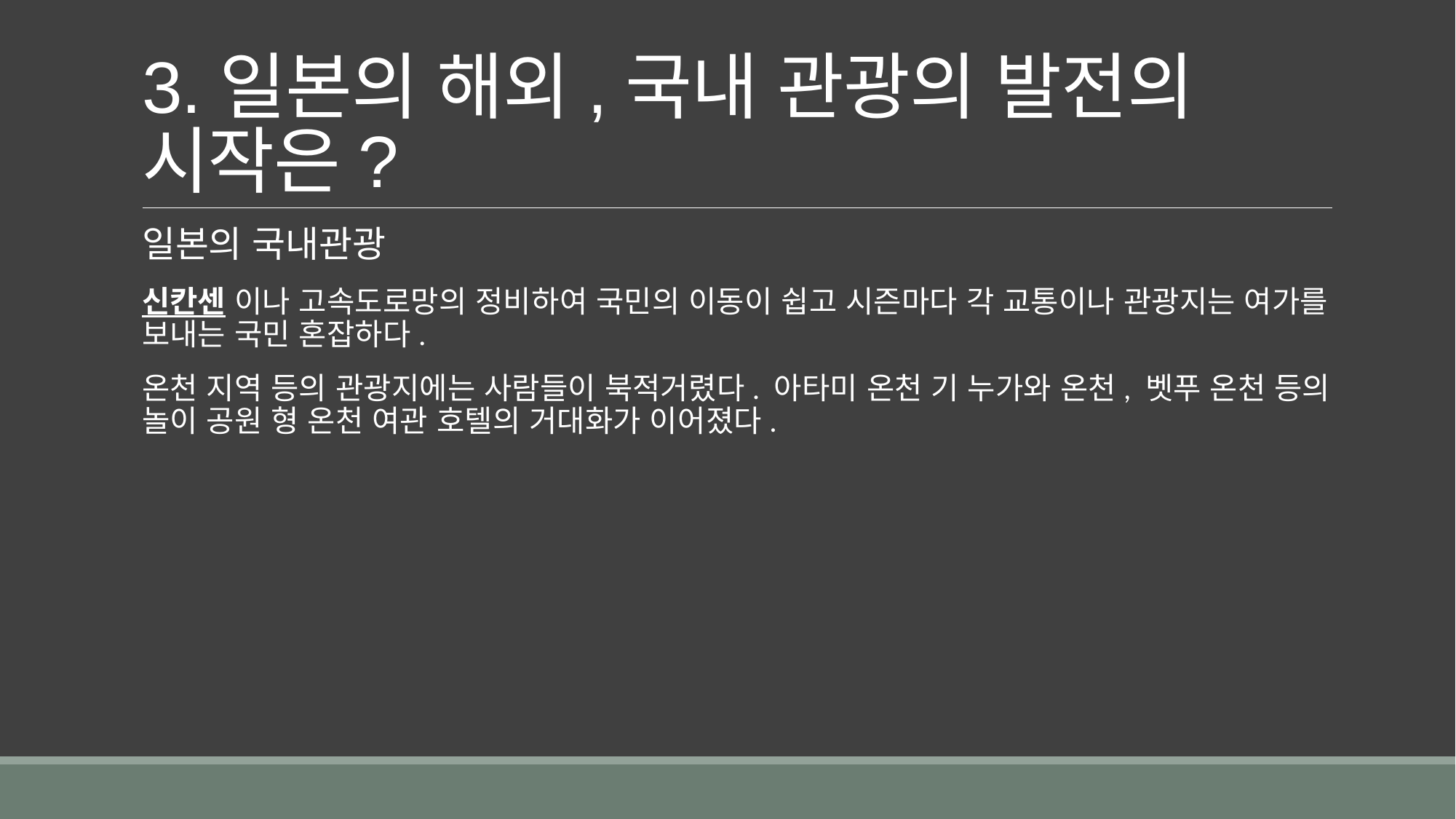

# 3.일본의 해외,국내 관광의 발전의 시작은?
일본의 국내관광
신칸센 이나 고속도로망의 정비하여 국민의 이동이 쉽고 시즌마다 각 교통이나 관광지는 여가를 보내는 국민 혼잡하다.
온천 지역 등의 관광지에는 사람들이 북적거렸다. 아타미 온천 기 누가와 온천, 벳푸 온천 등의 놀이 공원 형 온천 여관 호텔의 거대화가 이어졌다.